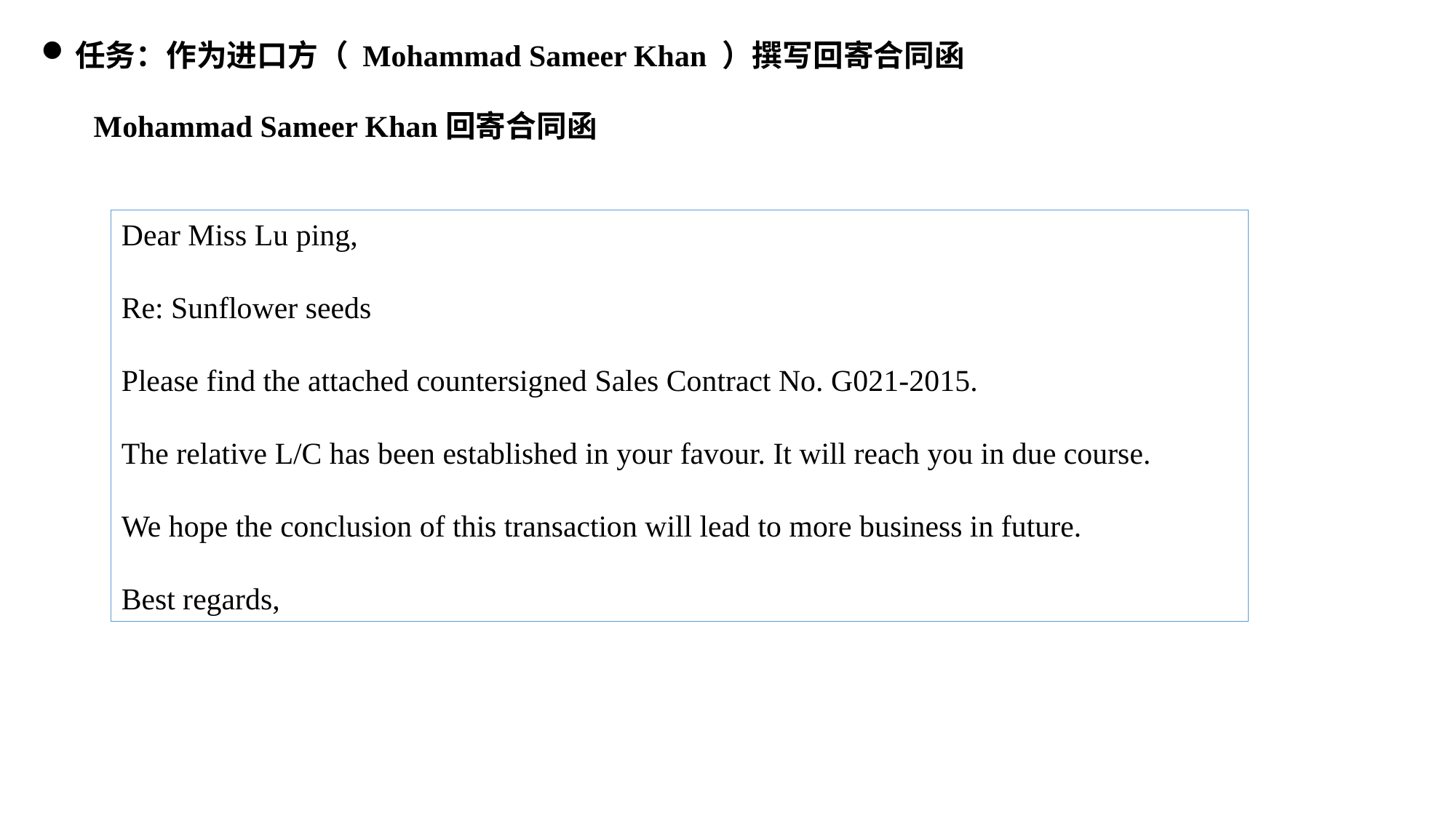

任务：作为进口方（ Mohammad Sameer Khan ）撰写回寄合同函
Mohammad Sameer Khan回寄合同函
Dear Miss Lu ping,

Re: Sunflower seeds

Please find the attached countersigned Sales Contract No. G021-2015.

The relative L/C has been established in your favour. It will reach you in due course.

We hope the conclusion of this transaction will lead to more business in future.

Best regards,